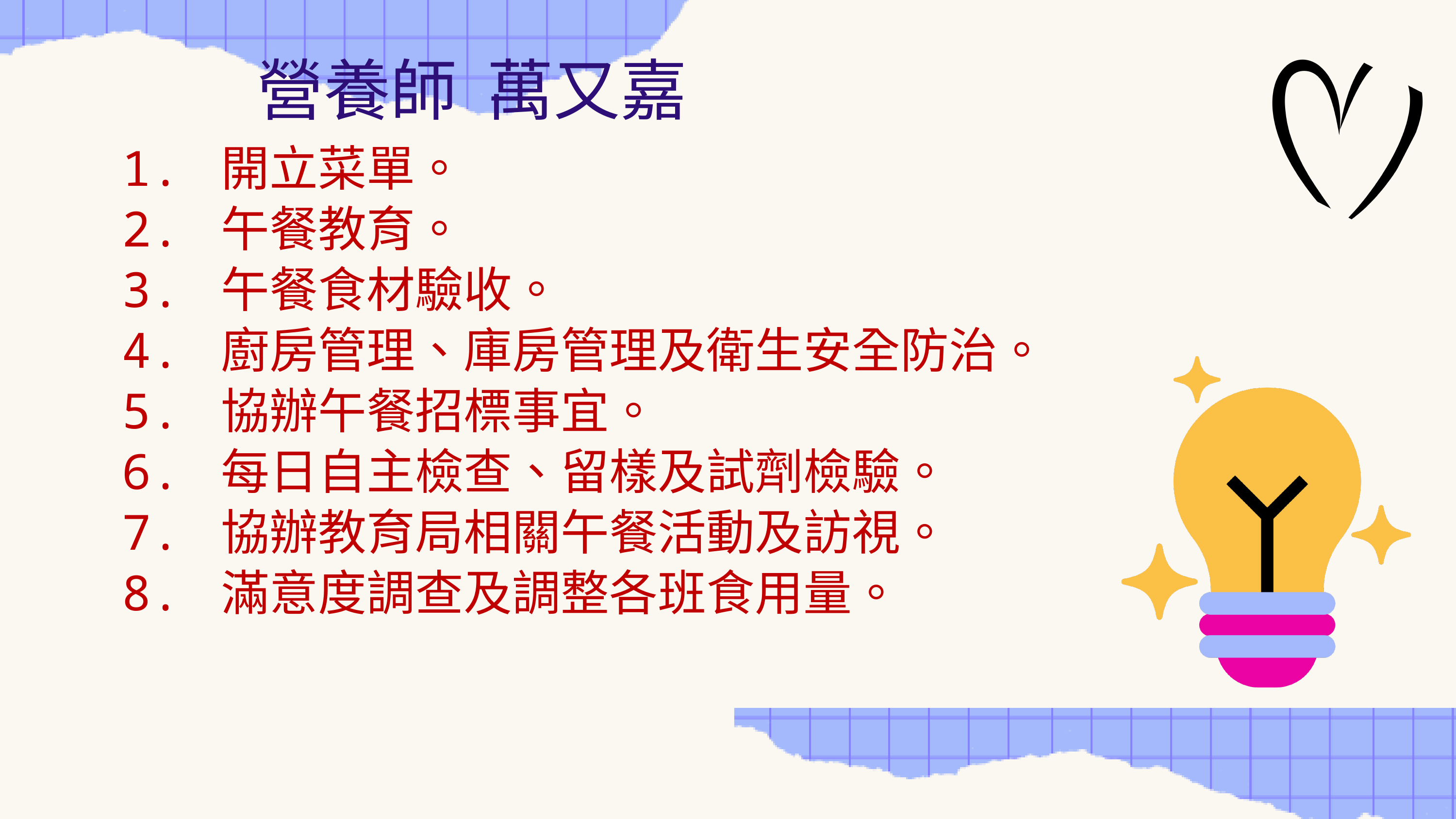

營養師  萬又嘉

1. 開立菜單。
2. 午餐教育。
3. 午餐食材驗收。
4. 廚房管理、庫房管理及衛生安全防治。
5. 協辦午餐招標事宜。
6. 每日自主檢查、留樣及試劑檢驗。
7. 協辦教育局相關午餐活動及訪視。
8. 滿意度調查及調整各班食用量。